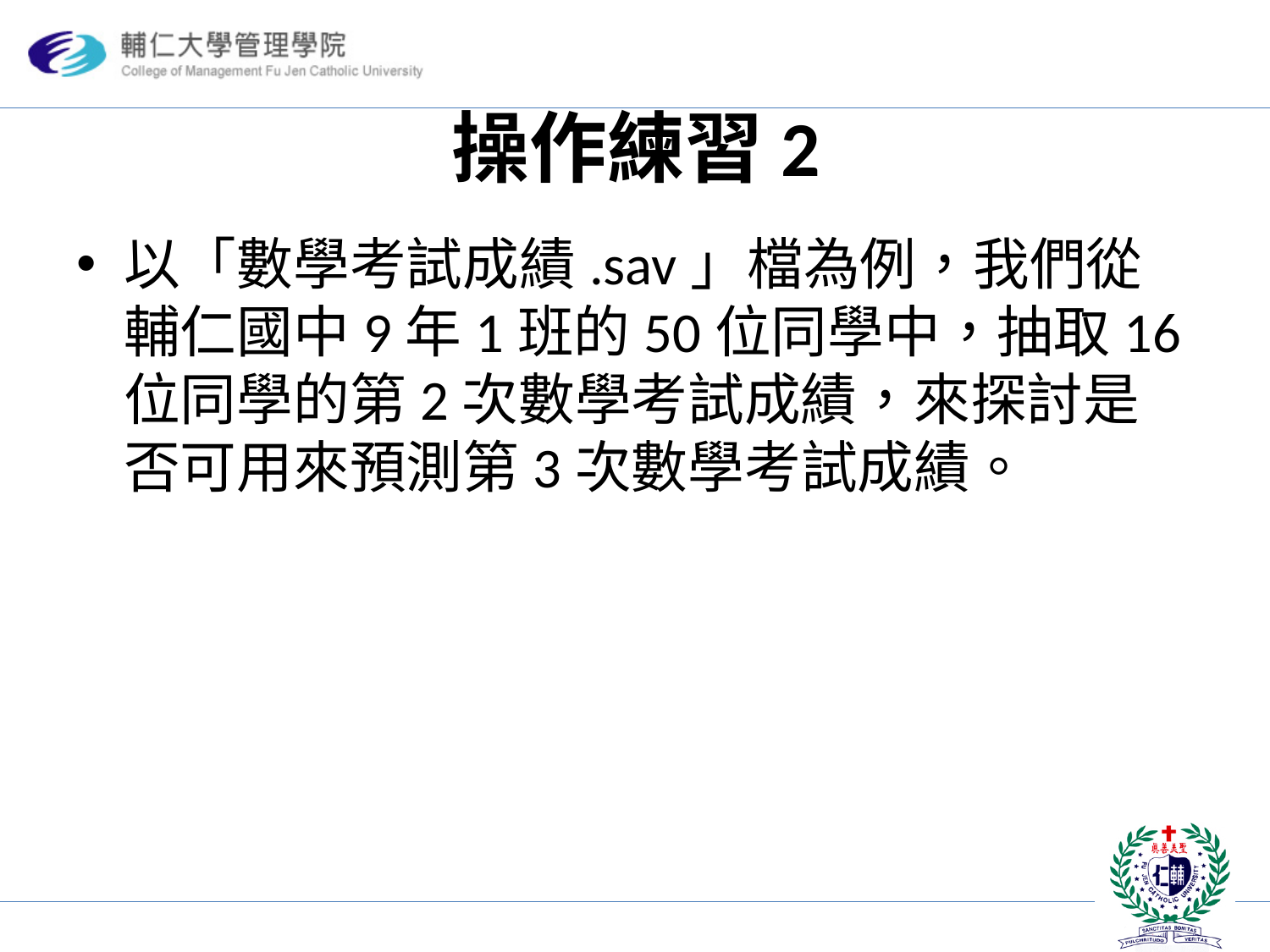

# 操作練習2
以「數學考試成績.sav」檔為例，我們從輔仁國中9年1班的50位同學中，抽取16位同學的第2次數學考試成績，來探討是否可用來預測第3次數學考試成績。